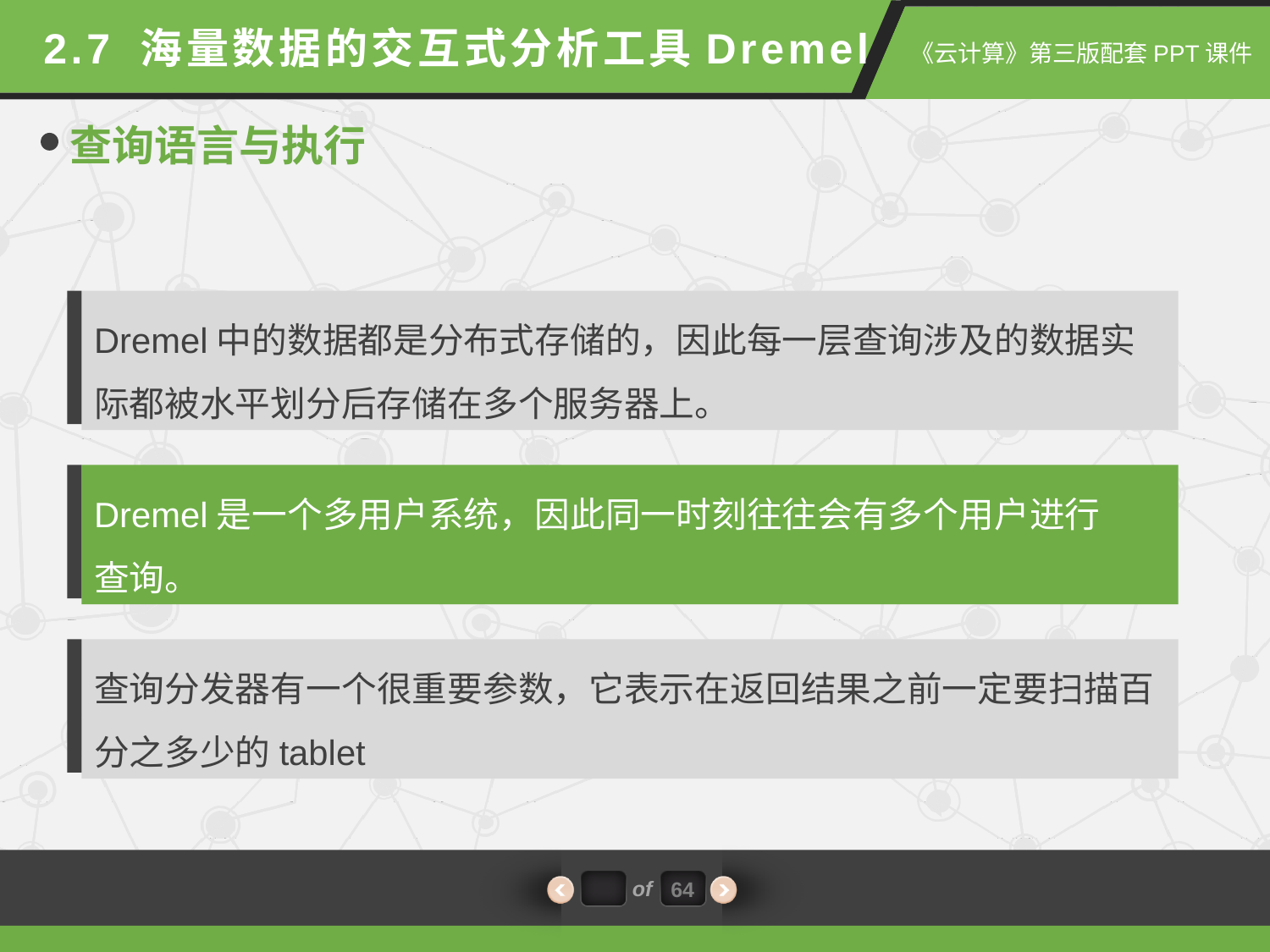

2.7 海量数据的交互式分析工具Dremel
查询语言与执行

Dremel中的数据都是分布式存储的，因此每一层查询涉及的数据实际都被水平划分后存储在多个服务器上。

Dremel是一个多用户系统，因此同一时刻往往会有多个用户进行
查询。

查询分发器有一个很重要参数，它表示在返回结果之前一定要扫描百分之多少的tablet
24